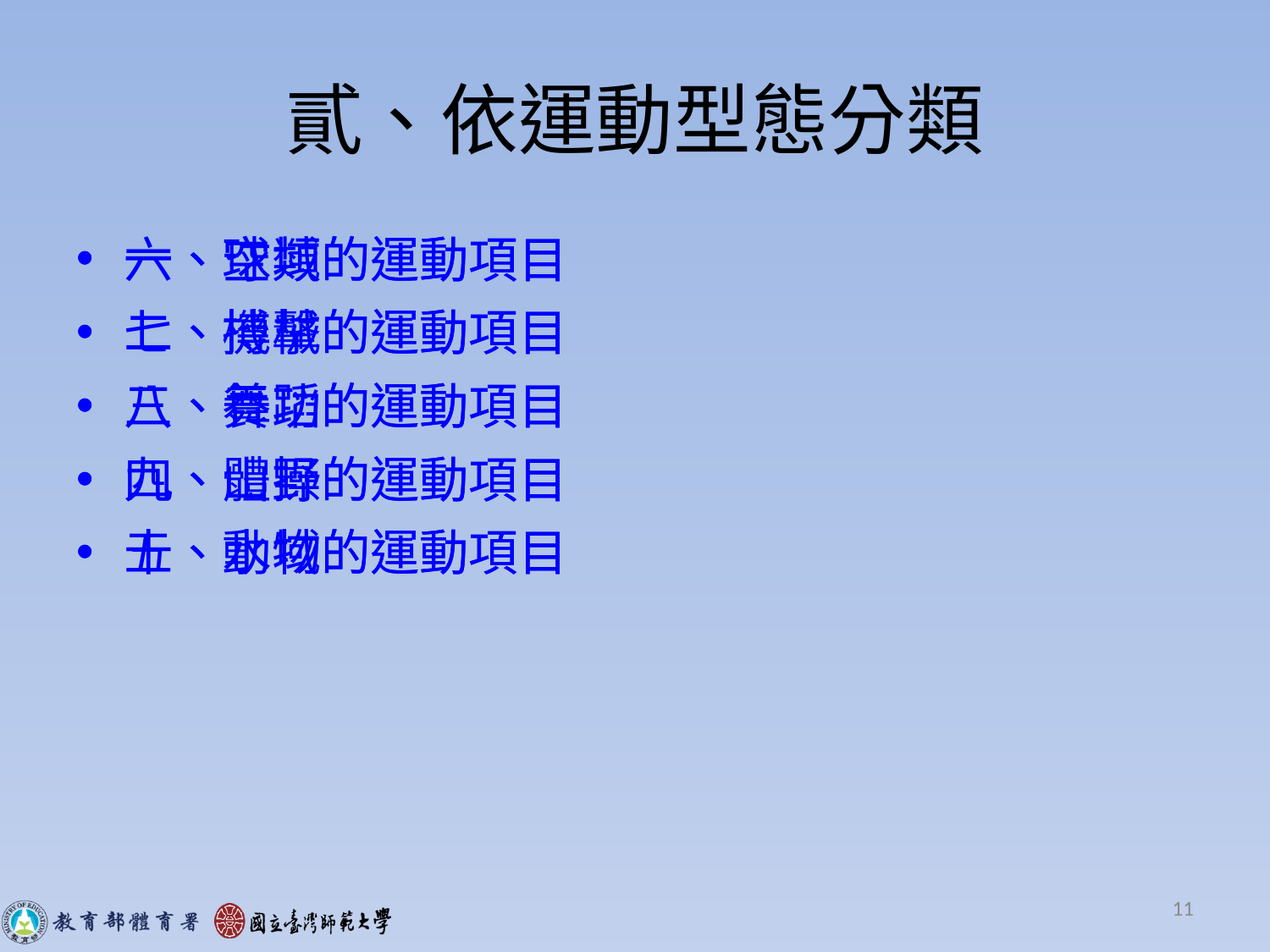

# 貳、依運動型態分類
一、球類的運動項目
二、搏擊的運動項目
三、養功的運動項目
四、山野的運動項目
五、水域的運動項目

六、空域的運動項目
七、機械的運動項目
八、舞蹈的運動項目
九、體操的運動項目
十、動物的運動項目
11